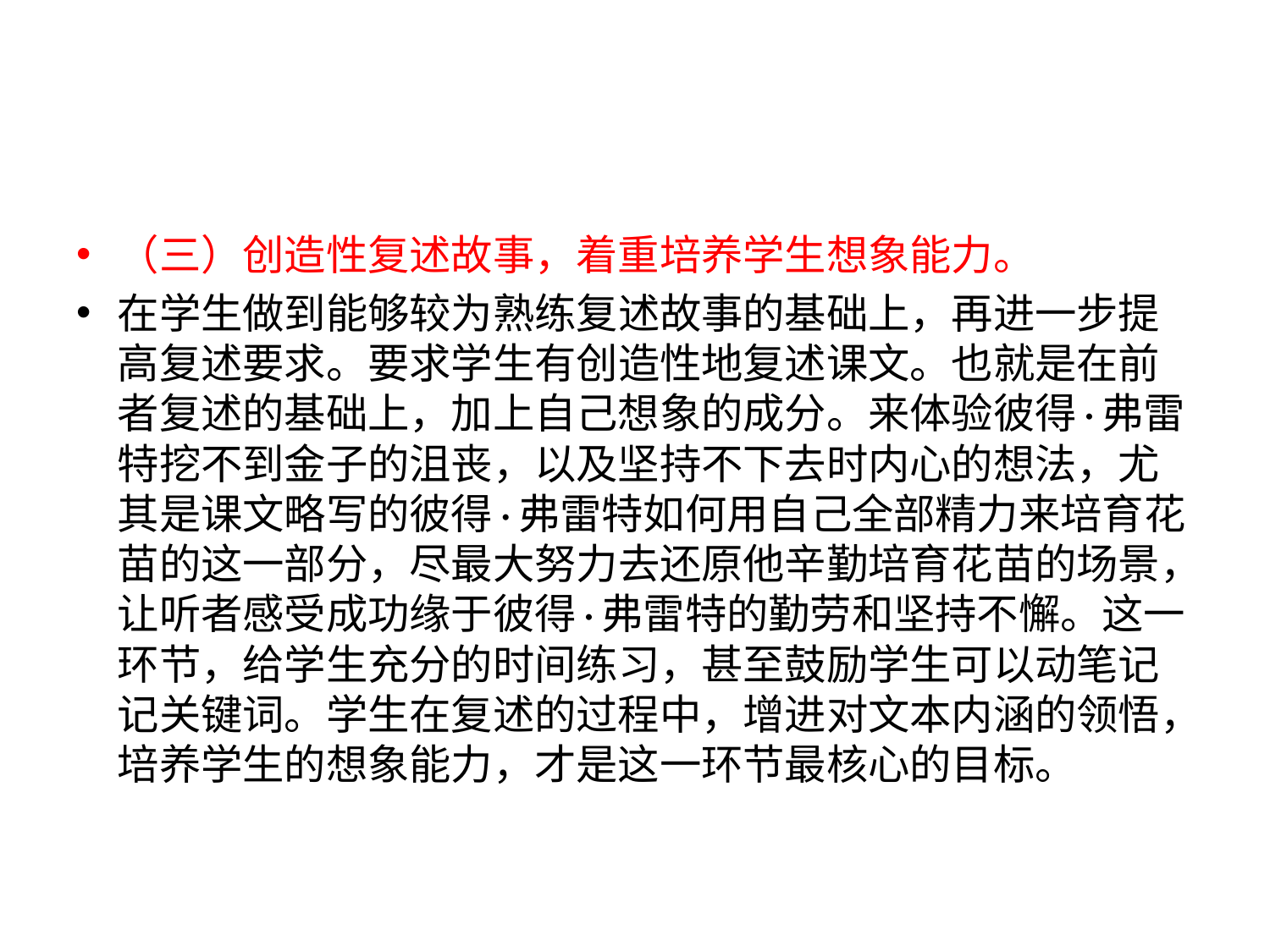

（三）创造性复述故事，着重培养学生想象能力。
在学生做到能够较为熟练复述故事的基础上，再进一步提高复述要求。要求学生有创造性地复述课文。也就是在前者复述的基础上，加上自己想象的成分。来体验彼得·弗雷特挖不到金子的沮丧，以及坚持不下去时内心的想法，尤其是课文略写的彼得·弗雷特如何用自己全部精力来培育花苗的这一部分，尽最大努力去还原他辛勤培育花苗的场景，让听者感受成功缘于彼得·弗雷特的勤劳和坚持不懈。这一环节，给学生充分的时间练习，甚至鼓励学生可以动笔记记关键词。学生在复述的过程中，增进对文本内涵的领悟，培养学生的想象能力，才是这一环节最核心的目标。